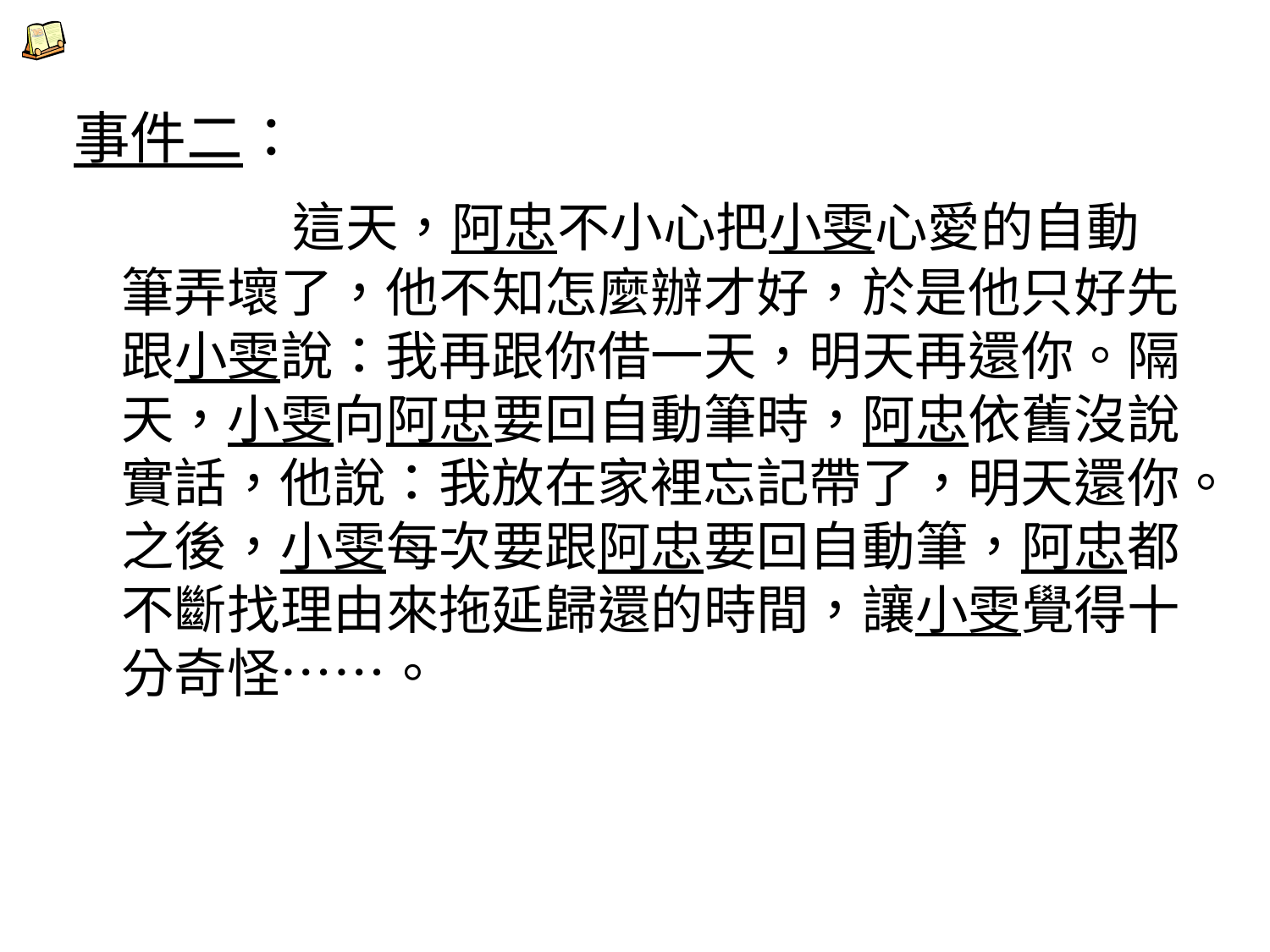

事件二：
           這天，阿忠不小心把小雯心愛的自動筆弄壞了，他不知怎麼辦才好，於是他只好先跟小雯說：我再跟你借一天，明天再還你。隔天，小雯向阿忠要回自動筆時，阿忠依舊沒說實話，他說：我放在家裡忘記帶了，明天還你。之後，小雯每次要跟阿忠要回自動筆，阿忠都不斷找理由來拖延歸還的時間，讓小雯覺得十分奇怪……。